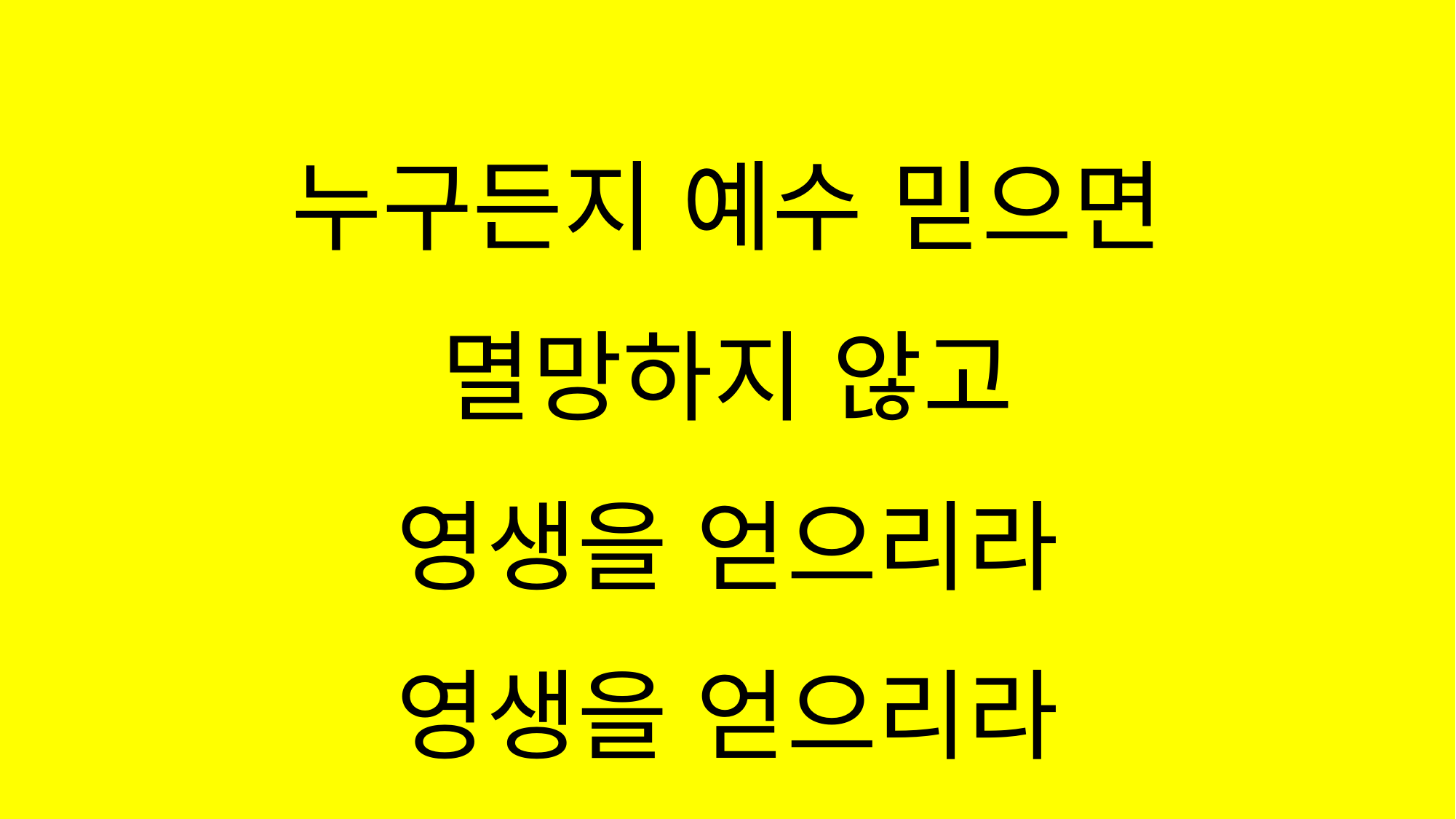

#
누구든지 예수 믿으면

멸망하지 않고

영생을 얻으리라

영생을 얻으리라